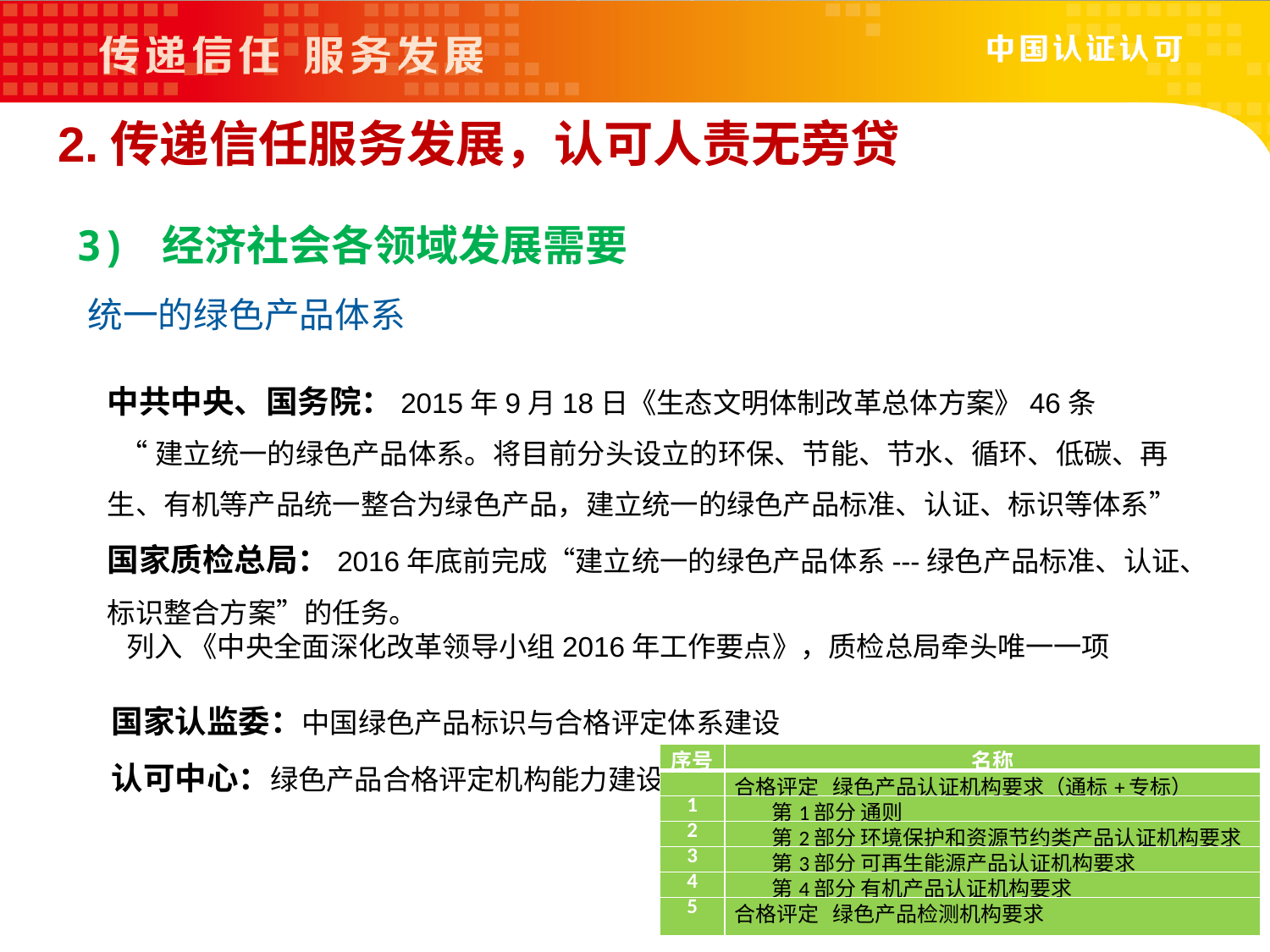

2.传递信任服务发展，认可人责无旁贷
3) 经济社会各领域发展需要
统一的绿色产品体系
中共中央、国务院：2015年9月18日《生态文明体制改革总体方案》46条
  “建立统一的绿色产品体系。将目前分头设立的环保、节能、节水、循环、低碳、再生、有机等产品统一整合为绿色产品，建立统一的绿色产品标准、认证、标识等体系”
国家质检总局：2016年底前完成“建立统一的绿色产品体系---绿色产品标准、认证、标识整合方案”的任务。
  列入 《中央全面深化改革领导小组2016年工作要点》，质检总局牵头唯一一项
国家认监委：中国绿色产品标识与合格评定体系建设
认可中心：绿色产品合格评定机构能力建设
| 序号 | 名称 |
| --- | --- |
|  | 合格评定 绿色产品认证机构要求（通标+专标） |
| 1 | 第1部分 通则 |
| 2 | 第2部分 环境保护和资源节约类产品认证机构要求 |
| 3 | 第3部分 可再生能源产品认证机构要求 |
| 4 | 第4部分 有机产品认证机构要求 |
| 5 | 合格评定 绿色产品检测机构要求 |
30